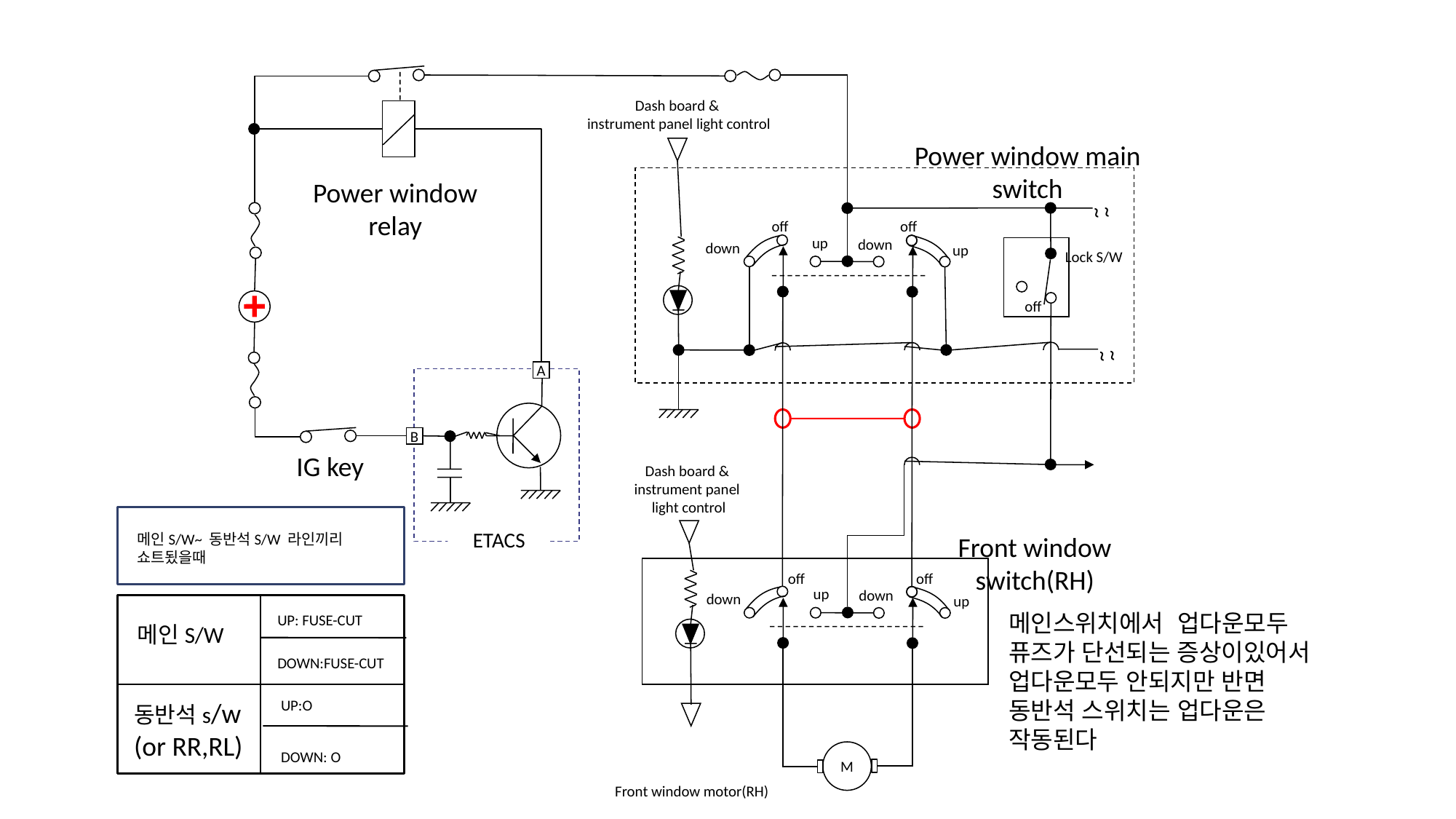

Dash board &
instrument panel light control

Power window main switch

Power window relay
~
~

off
off

up
down
down

up

Lock S/W

off

~
~

A

B

IG key
Dash board &
instrument panel
light control

ETACS
메인S/W~ 동반석S/W 라인끼리 쇼트됬을때
Front window switch(RH)

off
off

up
down
down

up

메인스위치에서  업다운모두 퓨즈가 단선되는 증상이있어서 업다운모두 안되지만 반면 동반석 스위치는 업다운은 작동된다

UP: FUSE-CUT

메인S/W

DOWN:FUSE-CUT

동반석s/w
(or RR,RL)

UP:O

DOWN: O
M

Front window motor(RH)